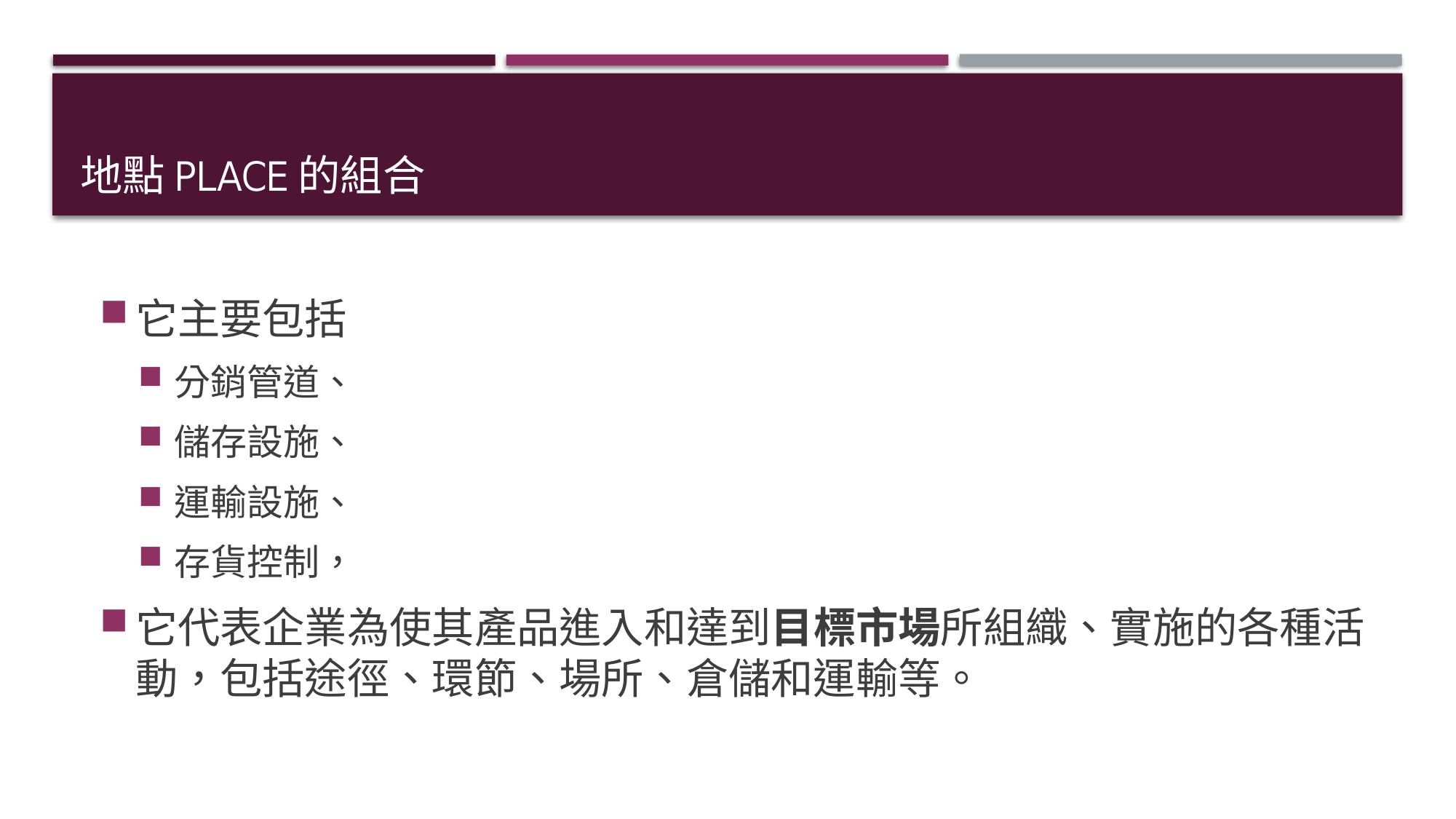

# 地點Place的組合
它主要包括
分銷管道、
儲存設施、
運輸設施、
存貨控制，
它代表企業為使其產品進入和達到目標市場所組織、實施的各種活動，包括途徑、環節、場所、倉儲和運輸等。